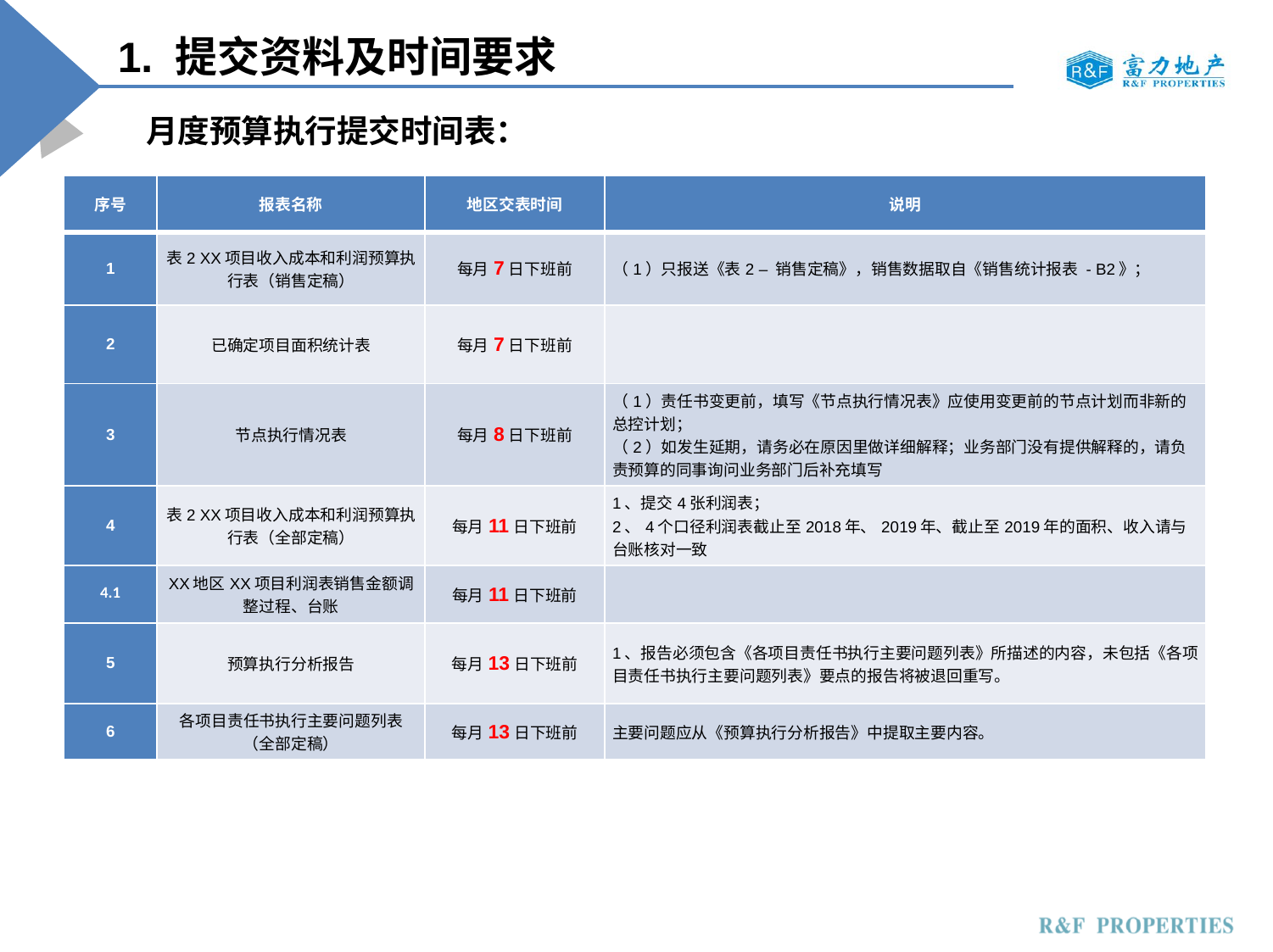

1. 提交资料及时间要求
月度预算执行提交时间表：
| 序号 | 报表名称 | 地区交表时间 | 说明 |
| --- | --- | --- | --- |
| 1 | 表2 XX项目收入成本和利润预算执行表（销售定稿） | 每月7日下班前 | （1）只报送《表2 – 销售定稿》，销售数据取自《销售统计报表 - B2》； |
| 2 | 已确定项目面积统计表 | 每月7日下班前 |  |
| 3 | 节点执行情况表 | 每月8日下班前 | （1）责任书变更前，填写《节点执行情况表》应使用变更前的节点计划而非新的总控计划； （2）如发生延期，请务必在原因里做详细解释；业务部门没有提供解释的，请负责预算的同事询问业务部门后补充填写 |
| 4 | 表2 XX项目收入成本和利润预算执行表（全部定稿） | 每月11日下班前 | 1、提交4张利润表； 2、4个口径利润表截止至2018年、2019年、截止至2019年的面积、收入请与台账核对一致 |
| 4.1 | XX地区XX项目利润表销售金额调整过程、台账 | 每月11日下班前 |  |
| 5 | 预算执行分析报告 | 每月13日下班前 | 1、报告必须包含《各项目责任书执行主要问题列表》所描述的内容，未包括《各项目责任书执行主要问题列表》要点的报告将被退回重写。 |
| 6 | 各项目责任书执行主要问题列表（全部定稿） | 每月13日下班前 | 主要问题应从《预算执行分析报告》中提取主要内容。 |